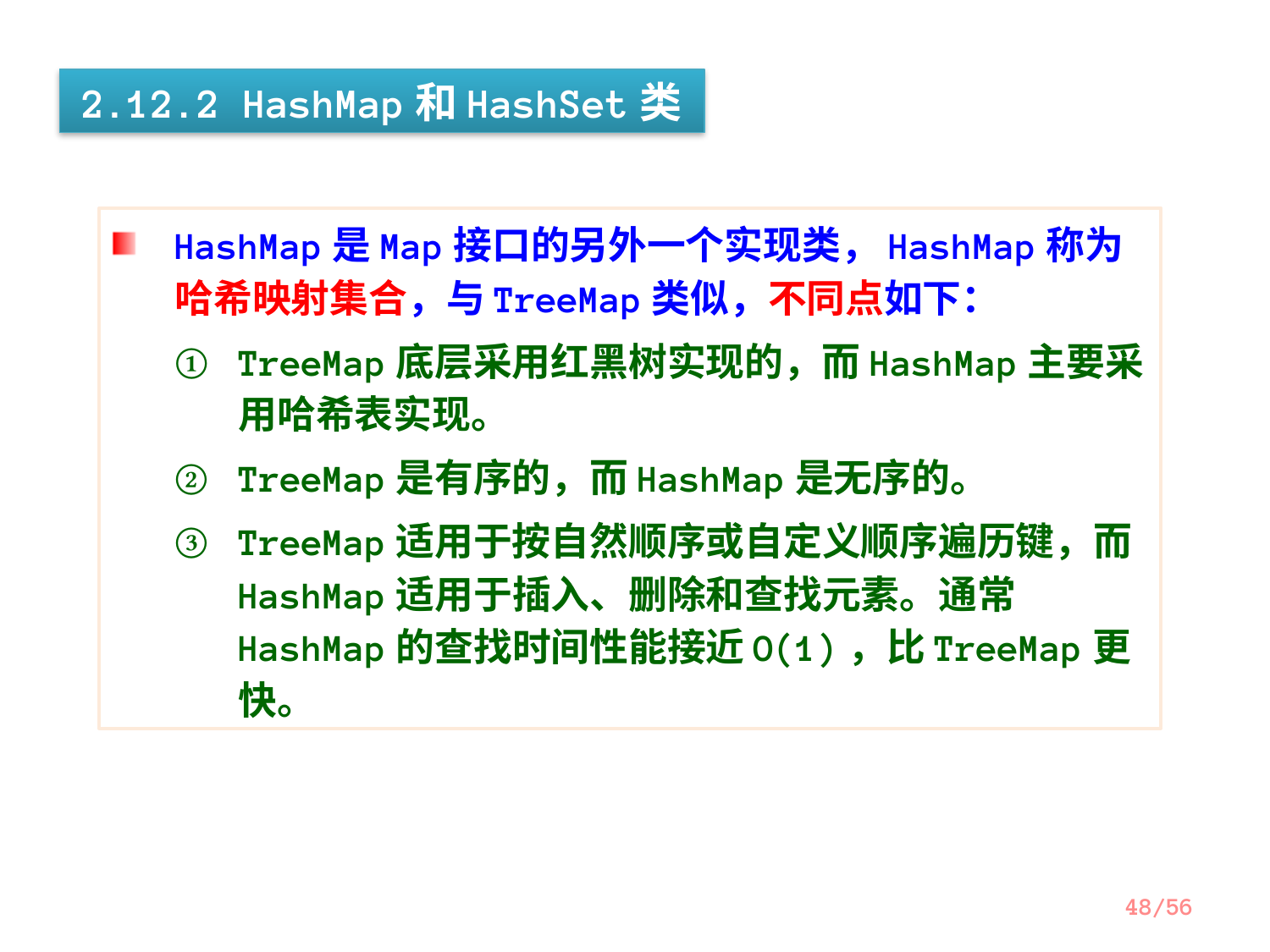

2.12.2 HashMap和HashSet类
HashMap是Map接口的另外一个实现类，HashMap称为哈希映射集合，与TreeMap类似，不同点如下：
TreeMap底层采用红黑树实现的，而HashMap主要采用哈希表实现。
TreeMap是有序的，而HashMap是无序的。
TreeMap适用于按自然顺序或自定义顺序遍历键，而HashMap适用于插入、删除和查找元素。通常HashMap的查找时间性能接近O(1)，比TreeMap更快。
48/56